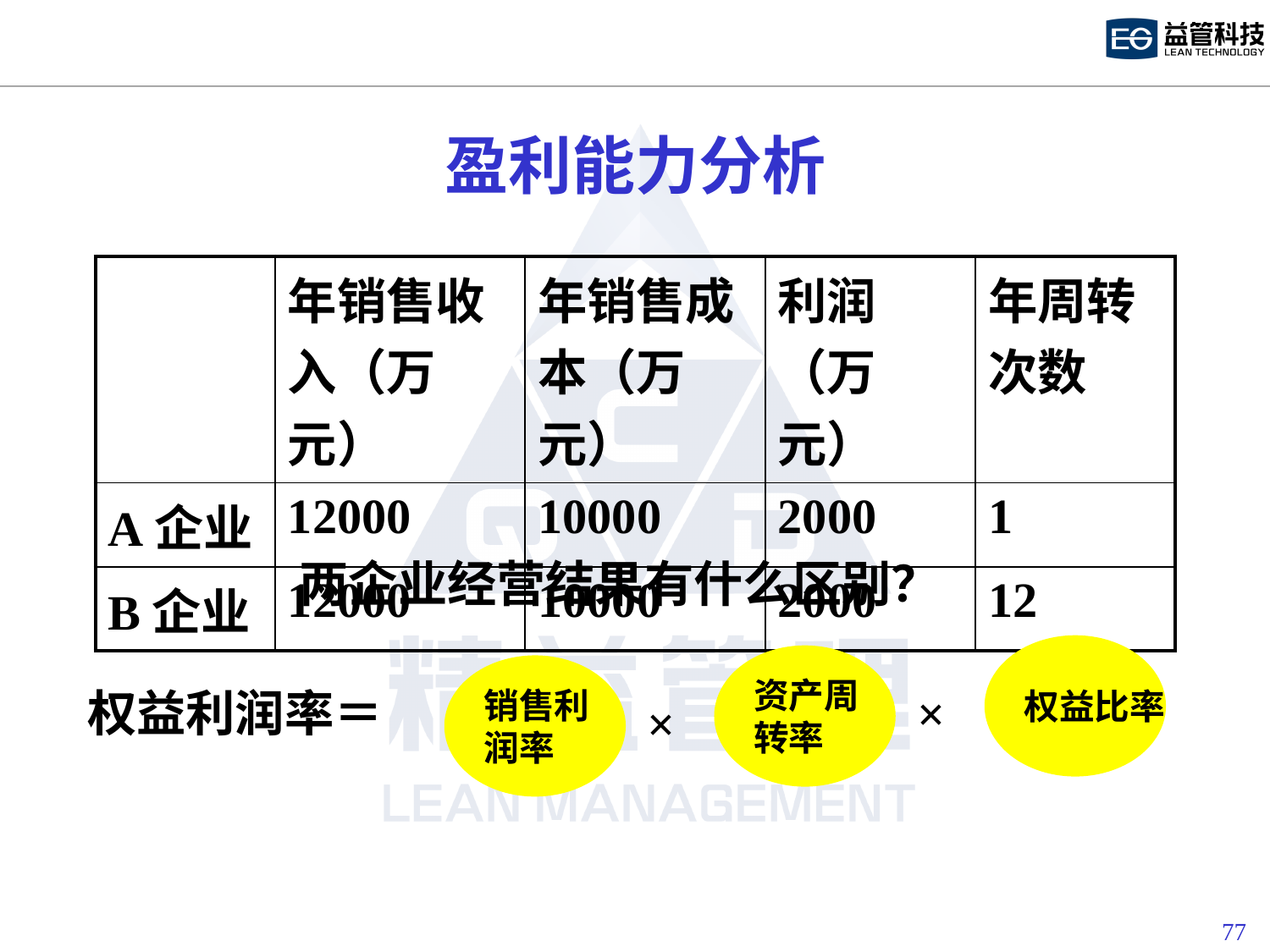

# 盈利能力分析
|  | 年销售收入（万元） | 年销售成本（万元） | 利润（万元） | 年周转次数 |
| --- | --- | --- | --- | --- |
| A企业 | 12000 | 10000 | 2000 | 1 |
| B企业 | 12000 | 10000 | 2000 | 12 |
两企业经营结果有什么区别？
权益比率
资产周
转率
销售利
润率
权益利润率＝
×
×